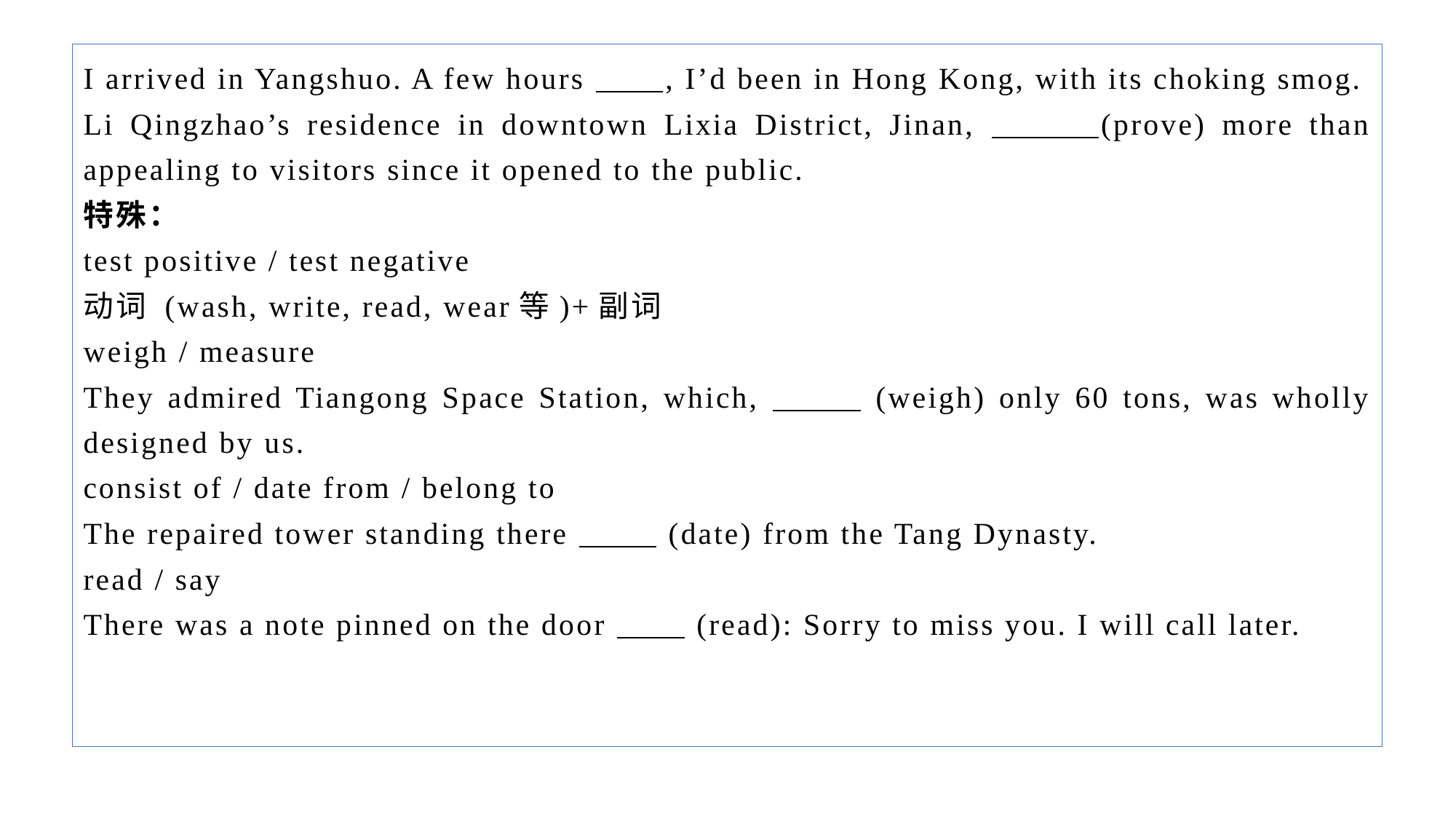

I arrived in Yangshuo. A few hours        , I’d been in Hong Kong, with its choking smog.
Li Qingzhao’s residence in downtown Lixia District, Jinan,        (prove) more than appealing to visitors since it opened to the public.
特殊：
test positive / test negative
动词 (wash, write, read, wear等)+副词
weigh / measure
They admired Tiangong Space Station, which,         (weigh) only 60 tons, was wholly designed by us.
consist of / date from / belong to
The repaired tower standing there          (date) from the Tang Dynasty.
read / say
There was a note pinned on the door         (read): Sorry to miss you. I will call later.